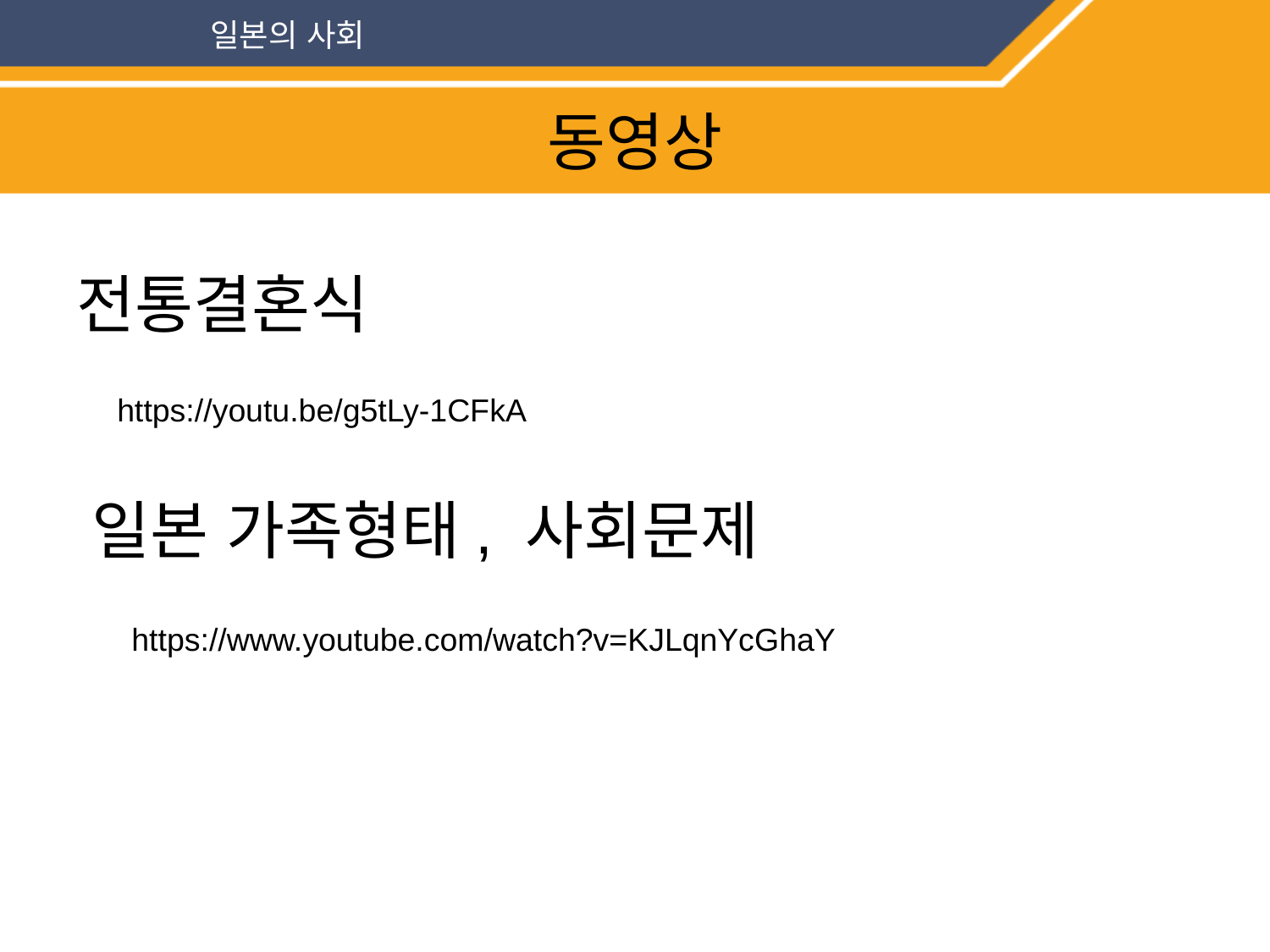

일본의 사회
동영상
전통결혼식
https://youtu.be/g5tLy-1CFkA
일본 가족형태, 사회문제
https://www.youtube.com/watch?v=KJLqnYcGhaY